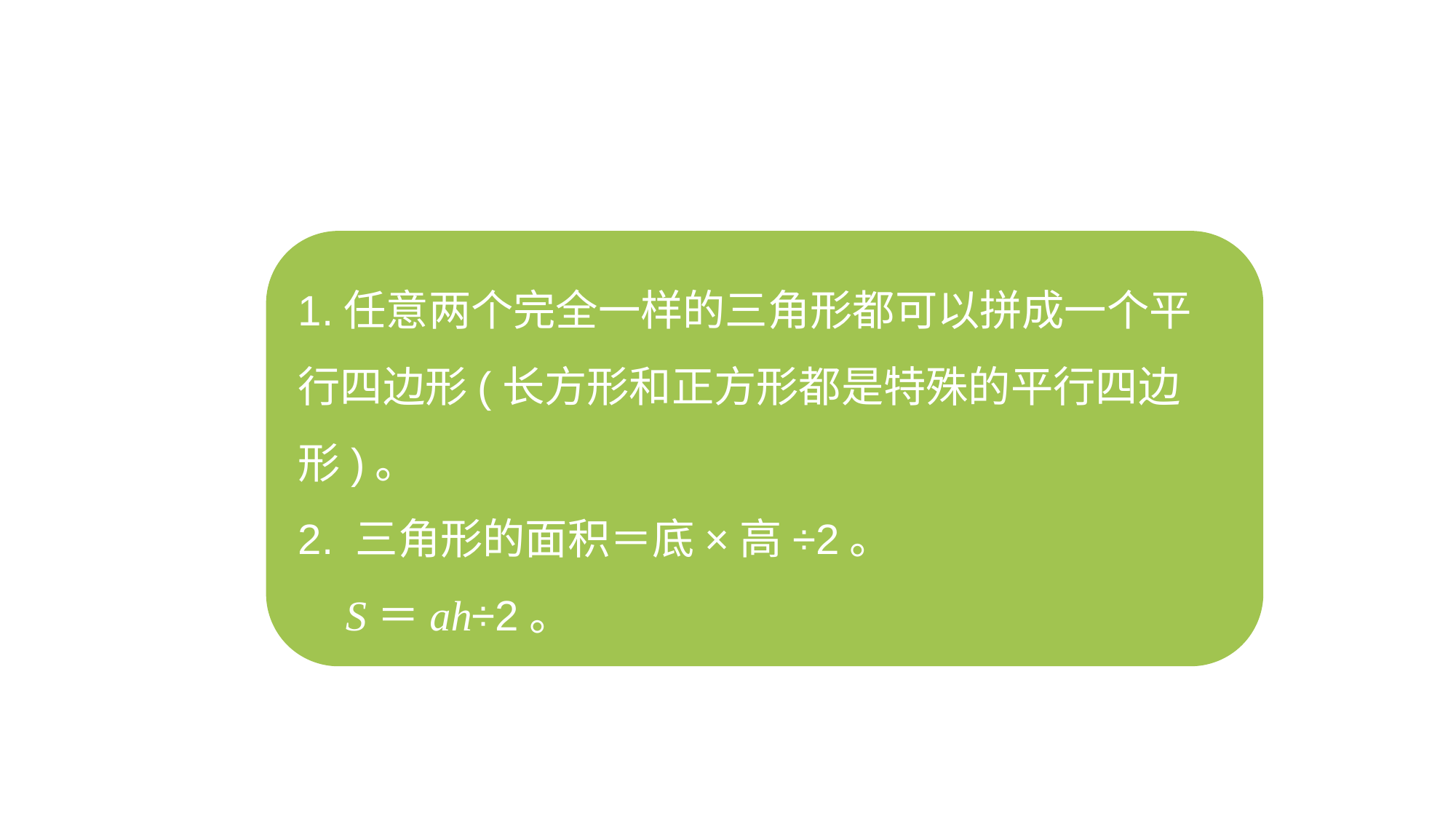

1.任意两个完全一样的三角形都可以拼成一个平行四边形(长方形和正方形都是特殊的平行四边形)。
2. 三角形的面积＝底×高÷2。
    S＝ah÷2。